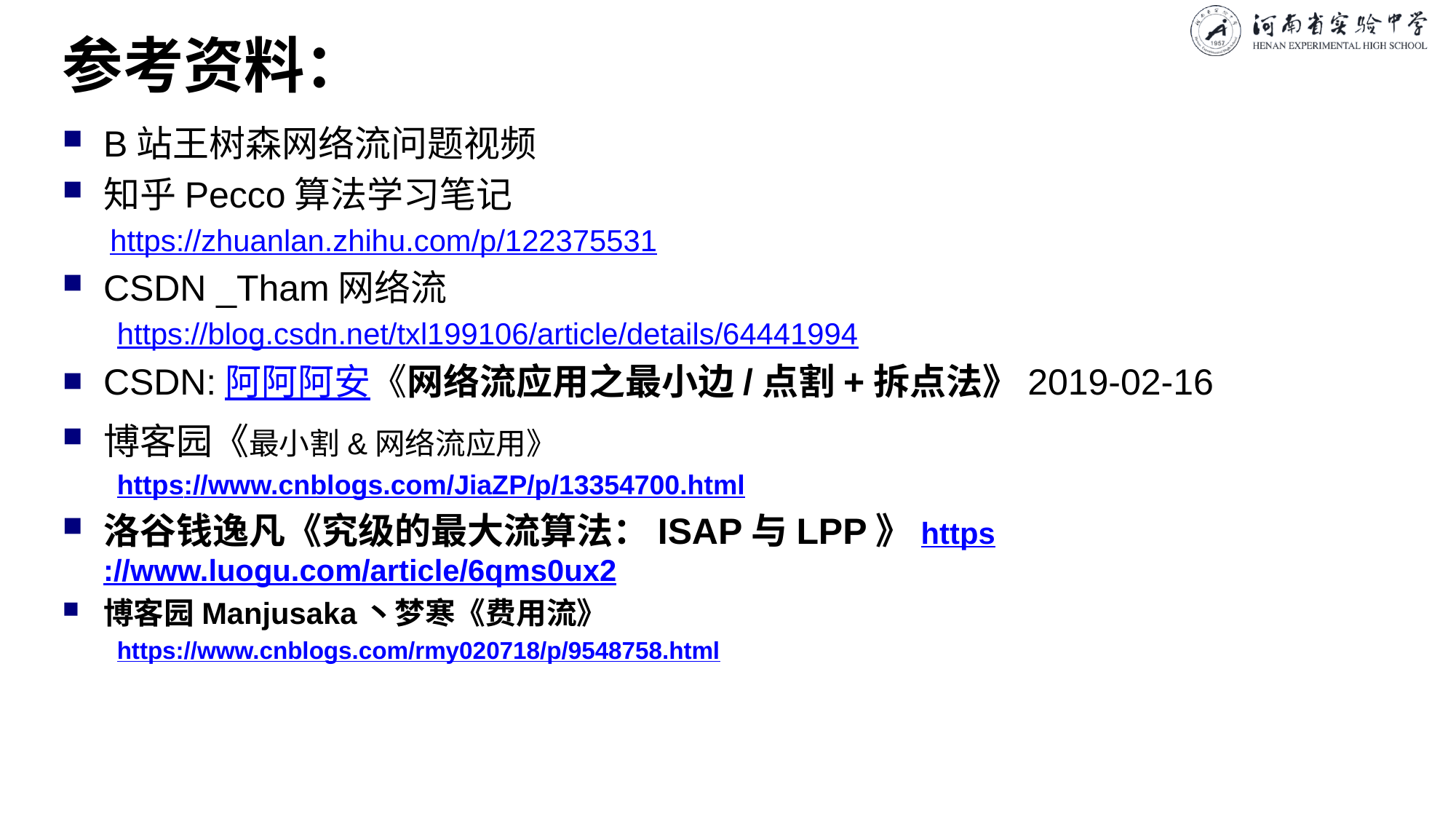

# 参考资料：
B站王树森网络流问题视频
知乎Pecco算法学习笔记
https://zhuanlan.zhihu.com/p/122375531
CSDN _Tham网络流
https://blog.csdn.net/txl199106/article/details/64441994
CSDN:阿阿阿安《网络流应用之最小边/点割+拆点法》2019-02-16
博客园《最小割&网络流应用》
https://www.cnblogs.com/JiaZP/p/13354700.html
洛谷钱逸凡《究级的最大流算法：ISAP与LPP》https://www.luogu.com/article/6qms0ux2
博客园Manjusaka丶梦寒《费用流》
https://www.cnblogs.com/rmy020718/p/9548758.html